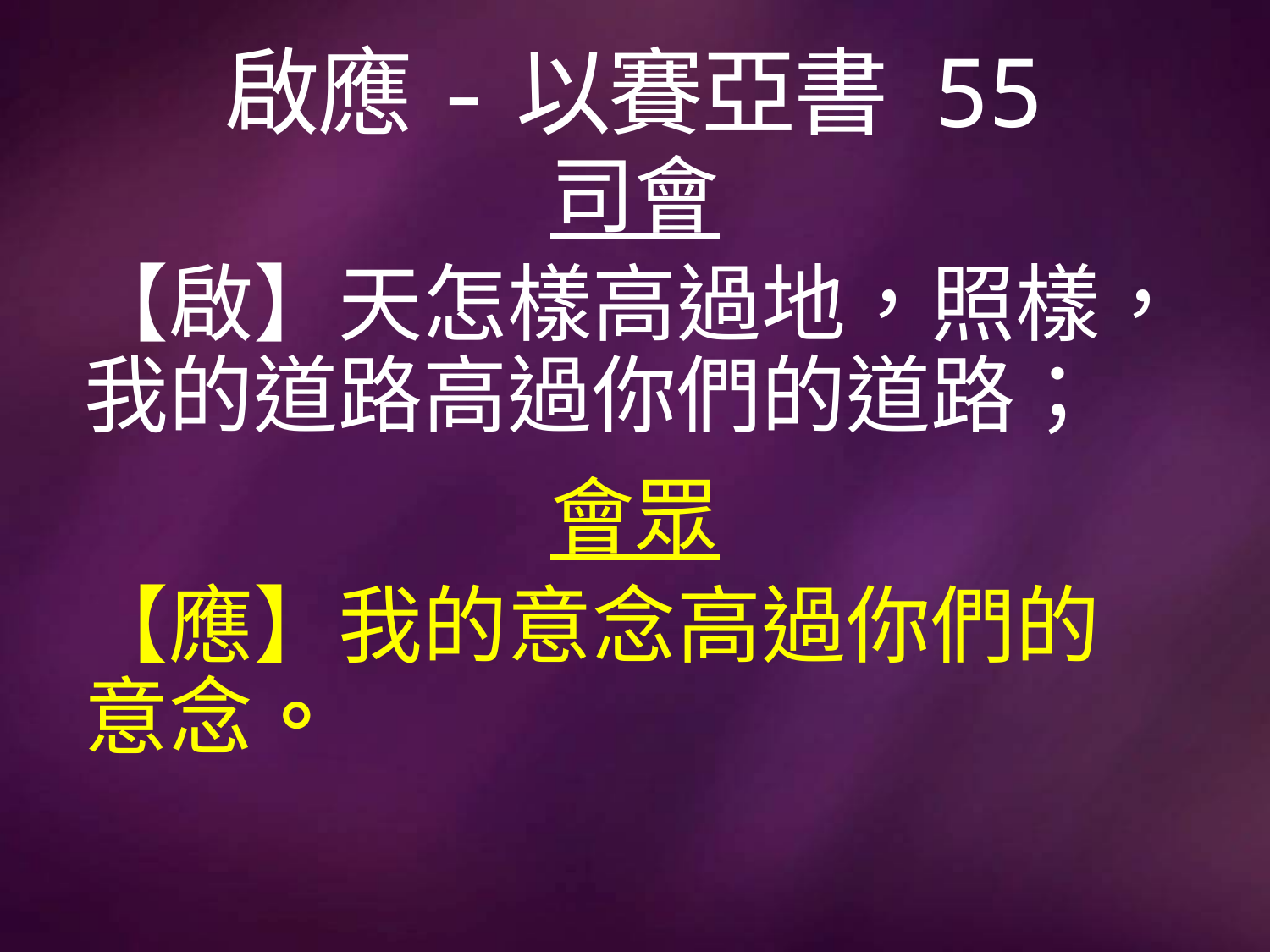

# 啟應-以賽亞書 55
司會
【啟】天怎樣高過地，照樣，我的道路高過你們的道路；

會眾
【應】我的意念高過你們的意念。